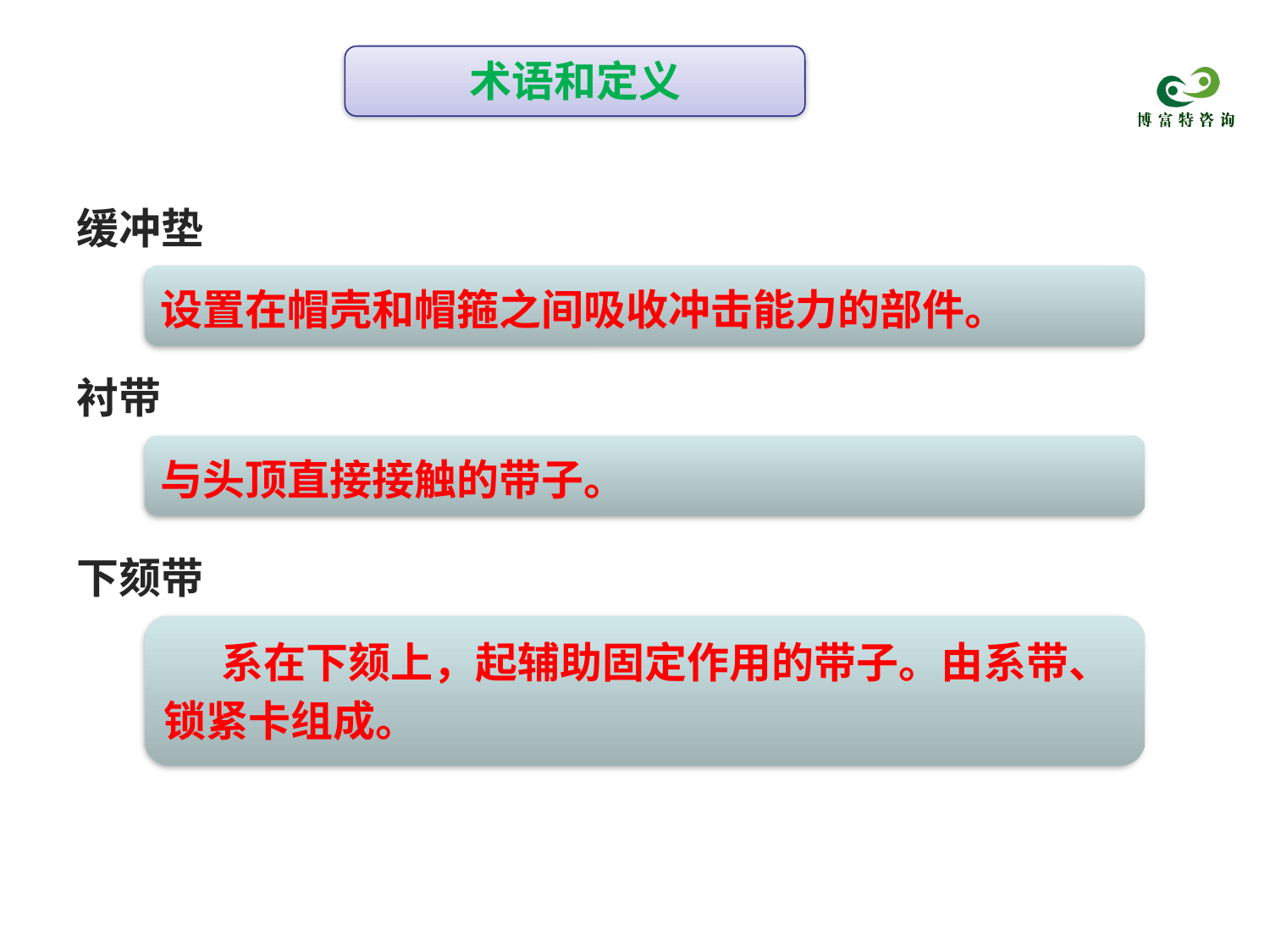

术语和定义
缓冲垫
设置在帽壳和帽箍之间吸收冲击能力的部件。
衬带
与头顶直接接触的带子。
下颏带
     系在下颏上，起辅助固定作用的带子。由系带、锁紧卡组成。